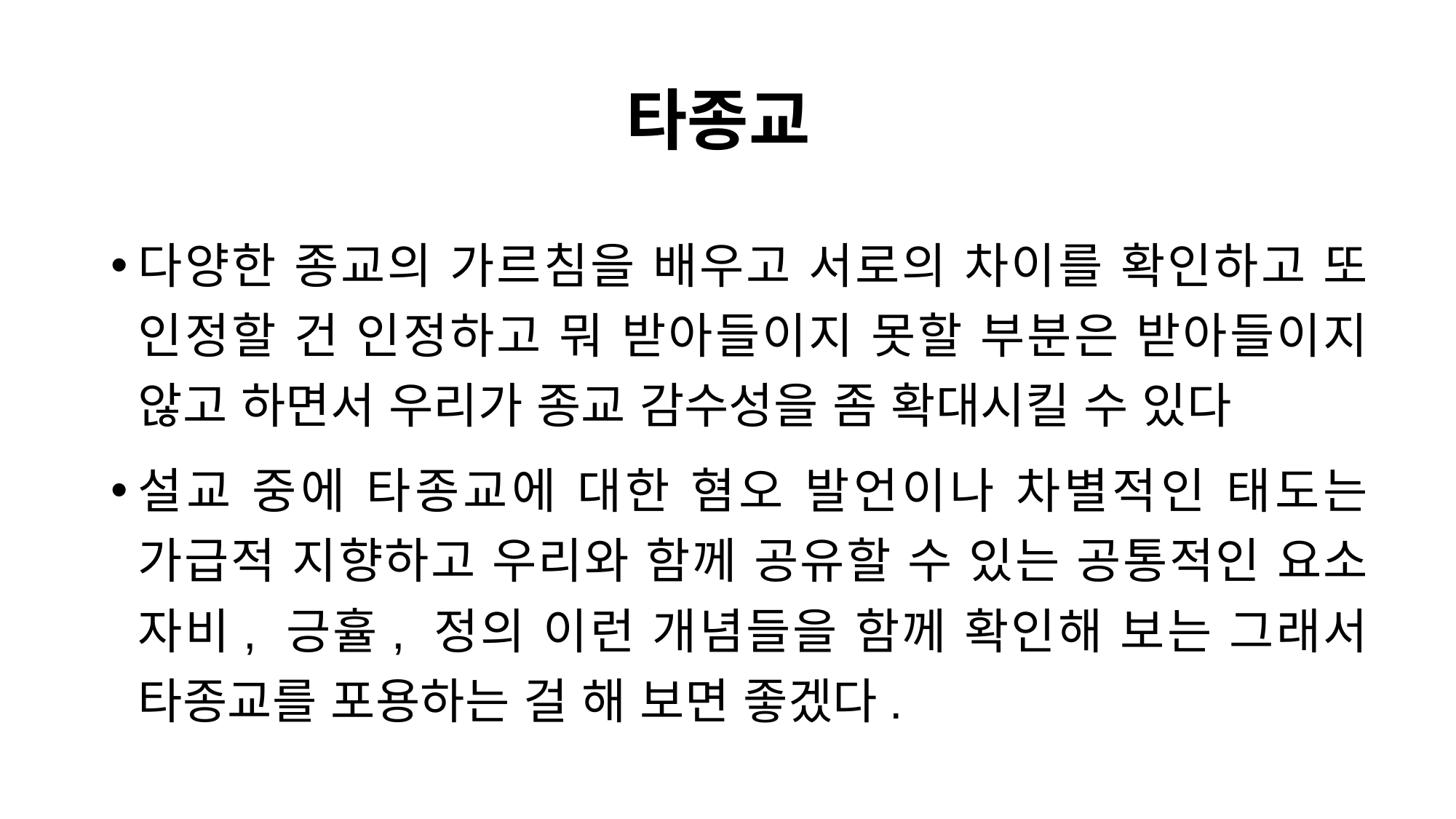

# 타종교
다양한 종교의 가르침을 배우고 서로의 차이를 확인하고 또 인정할 건 인정하고 뭐 받아들이지 못할 부분은 받아들이지 않고 하면서 우리가 종교 감수성을 좀 확대시킬 수 있다
설교 중에 타종교에 대한 혐오 발언이나 차별적인 태도는 가급적 지향하고 우리와 함께 공유할 수 있는 공통적인 요소 자비, 긍휼, 정의 이런 개념들을 함께 확인해 보는 그래서 타종교를 포용하는 걸 해 보면 좋겠다.